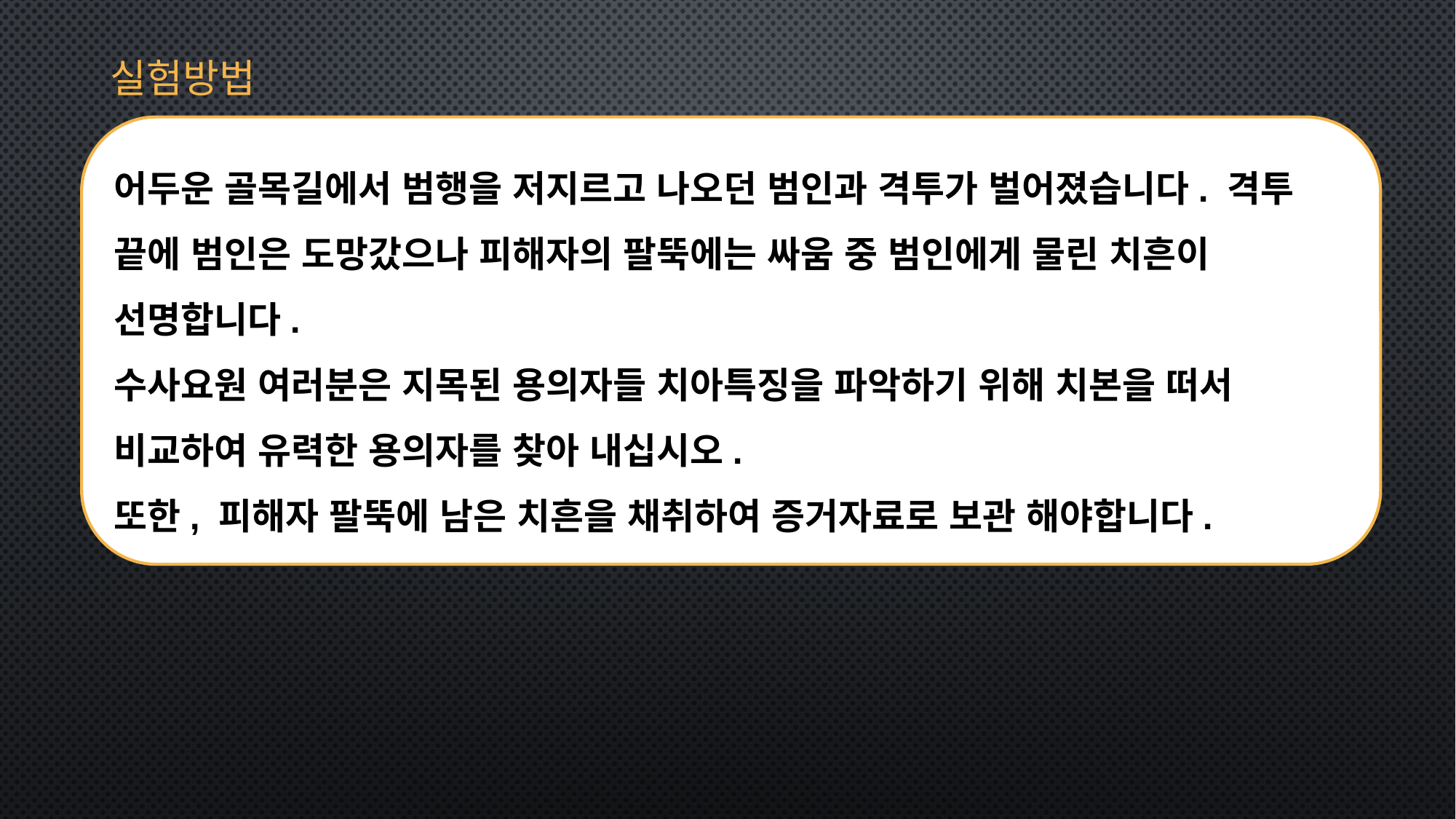

실험방법
어두운 골목길에서 범행을 저지르고 나오던 범인과 격투가 벌어졌습니다. 격투 끝에 범인은 도망갔으나 피해자의 팔뚝에는 싸움 중 범인에게 물린 치흔이 선명합니다.
수사요원 여러분은 지목된 용의자들 치아특징을 파악하기 위해 치본을 떠서 비교하여 유력한 용의자를 찾아 내십시오.
또한, 피해자 팔뚝에 남은 치흔을 채취하여 증거자료로 보관 해야합니다.